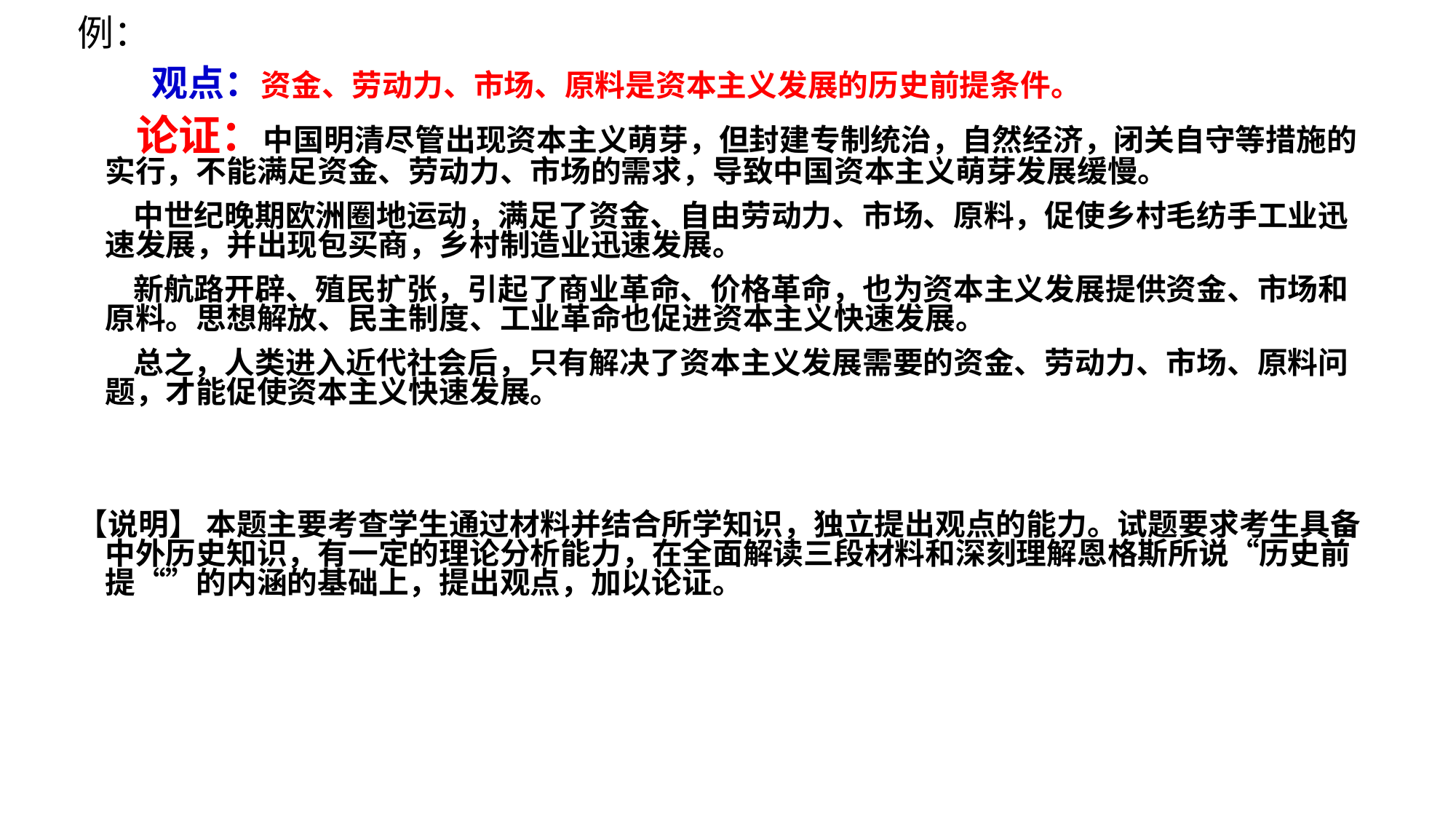

例：
        观点：资金、劳动力、市场、原料是资本主义发展的历史前提条件。
     论证：中国明清尽管出现资本主义萌芽，但封建专制统治，自然经济，闭关自守等措施的实行，不能满足资金、劳动力、市场的需求，导致中国资本主义萌芽发展缓慢。
       中世纪晚期欧洲圈地运动，满足了资金、自由劳动力、市场、原料，促使乡村毛纺手工业迅速发展，并出现包买商，乡村制造业迅速发展。
       新航路开辟、殖民扩张，引起了商业革命、价格革命，也为资本主义发展提供资金、市场和原料。思想解放、民主制度、工业革命也促进资本主义快速发展。
       总之，人类进入近代社会后，只有解决了资本主义发展需要的资金、劳动力、市场、原料问题，才能促使资本主义快速发展。

【说明】 本题主要考查学生通过材料并结合所学知识，独立提出观点的能力。试题要求考生具备中外历史知识，有一定的理论分析能力，在全面解读三段材料和深刻理解恩格斯所说“历史前提“”的内涵的基础上，提出观点，加以论证。